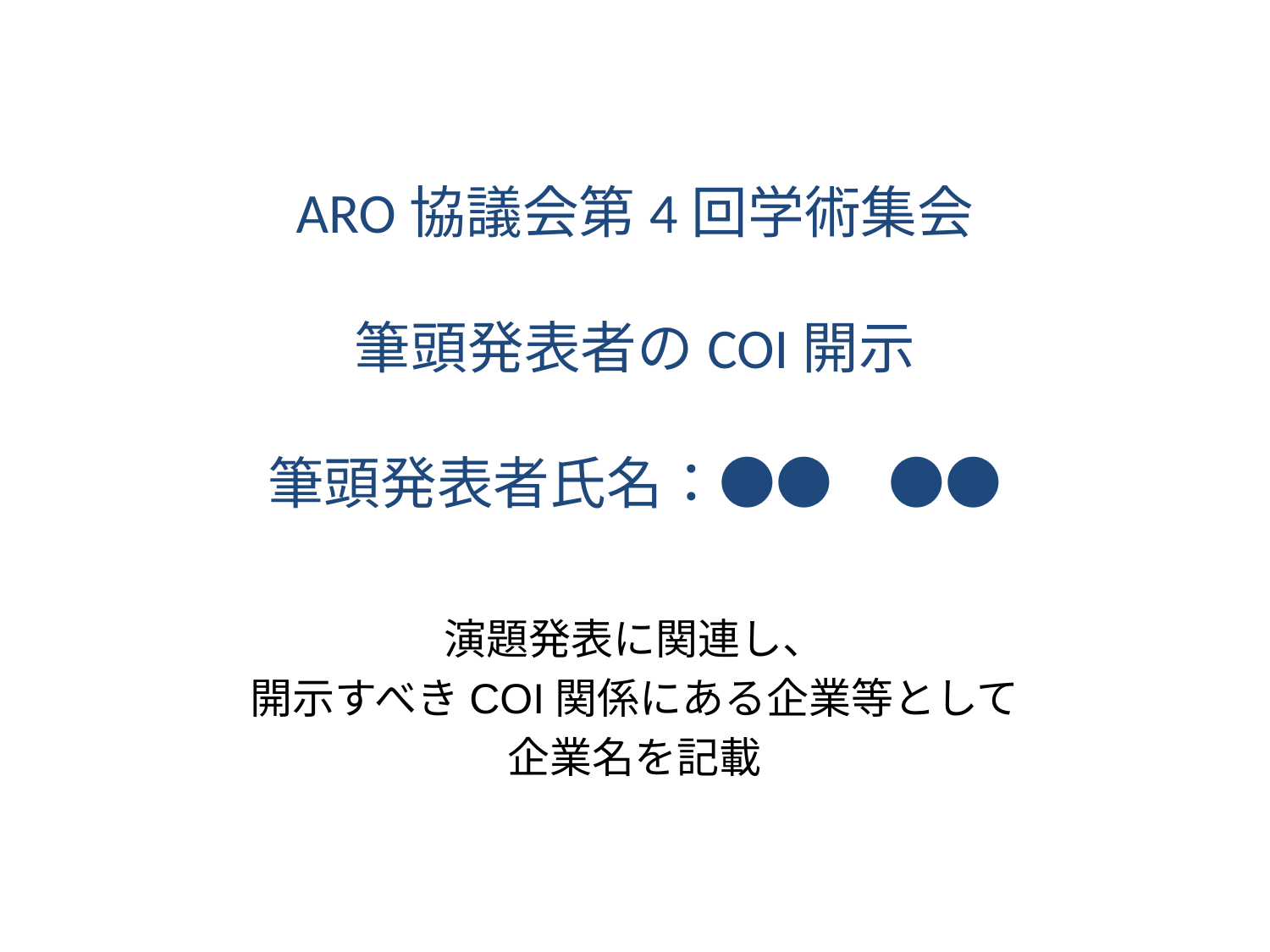

# ARO協議会第4回学術集会 筆頭発表者のCOI開示 筆頭発表者氏名：●●　●●
演題発表に関連し、
開示すべきCOI関係にある企業等として
企業名を記載